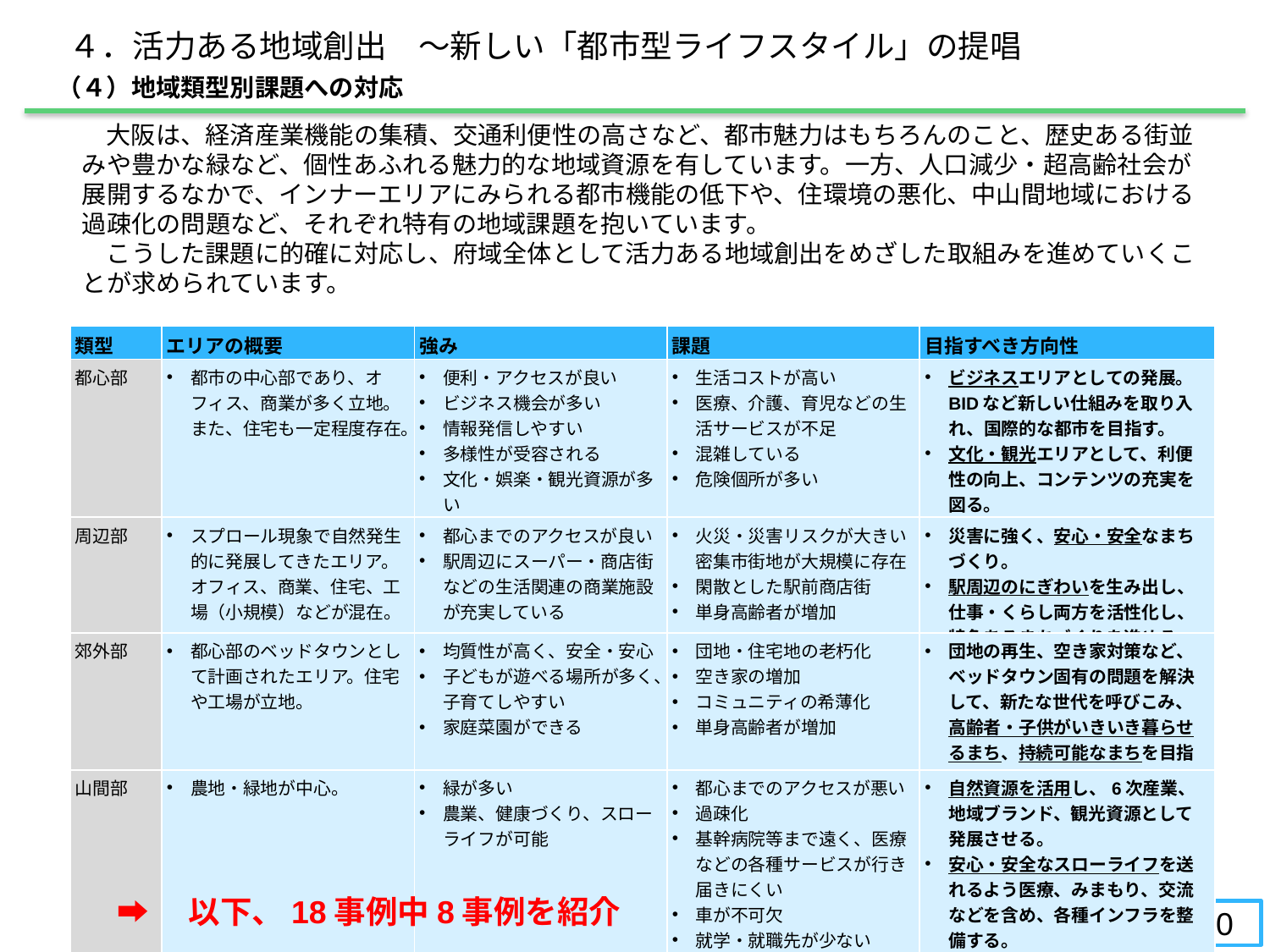

４．活力ある地域創出　～新しい「都市型ライフスタイル」の提唱
（４）地域類型別課題への対応
　　大阪は、経済産業機能の集積、交通利便性の高さなど、都市魅力はもちろんのこと、歴史ある街並みや豊かな緑など、個性あふれる魅力的な地域資源を有しています。一方、人口減少・超高齢社会が展開するなかで、インナーエリアにみられる都市機能の低下や、住環境の悪化、中山間地域における過疎化の問題など、それぞれ特有の地域課題を抱いています。
　　こうした課題に的確に対応し、府域全体として活力ある地域創出をめざした取組みを進めていくことが求められています。
| 類型 | エリアの概要 | 強み | 課題 | 目指すべき方向性 |
| --- | --- | --- | --- | --- |
| 都心部 | 都市の中心部であり、オフィス、商業が多く立地。また、住宅も一定程度存在。 | 便利・アクセスが良い ビジネス機会が多い 情報発信しやすい 多様性が受容される 文化・娯楽・観光資源が多い 職住近接が可能 | 生活コストが高い 医療、介護、育児などの生活サービスが不足 混雑している 危険個所が多い | ビジネスエリアとしての発展。BIDなど新しい仕組みを取り入れ、国際的な都市を目指す。 文化・観光エリアとして、利便性の向上、コンテンツの充実を図る。 生活環境の改善。 |
| 周辺部 | スプロール現象で自然発生的に発展してきたエリア。オフィス、商業、住宅、工場（小規模）などが混在。 | 都心までのアクセスが良い 駅周辺にスーパー・商店街などの生活関連の商業施設が充実している | 火災・災害リスクが大きい密集市街地が大規模に存在 閑散とした駅前商店街 単身高齢者が増加 | 災害に強く、安心・安全なまちづくり。 駅周辺のにぎわいを生み出し、仕事・くらし両方を活性化し、特色あるまちづくりを進める。 |
| 郊外部 | 都心部のベッドタウンとして計画されたエリア。住宅や工場が立地。 | 均質性が高く、安全・安心 子どもが遊べる場所が多く、子育てしやすい 家庭菜園ができる | 団地・住宅地の老朽化 空き家の増加 コミュニティの希薄化 単身高齢者が増加 | 団地の再生、空き家対策など、ベッドタウン固有の問題を解決して、新たな世代を呼びこみ、高齢者・子供がいきいき暮らせるまち、持続可能なまちを目指す。 |
| 山間部 | 農地・緑地が中心。 | 緑が多い 農業、健康づくり、スローライフが可能 | 都心までのアクセスが悪い 過疎化 基幹病院等まで遠く、医療などの各種サービスが行き届きにくい 車が不可欠 就学・就職先が少ない | 自然資源を活用し、6次産業、地域ブランド、観光資源として発展させる。 安心・安全なスローライフを送れるよう医療、みまもり、交流などを含め、各種インフラを整備する。 地域資源などの強みを活かしたまちづくりを進める。 |
➡　以下、18事例中8事例を紹介
30